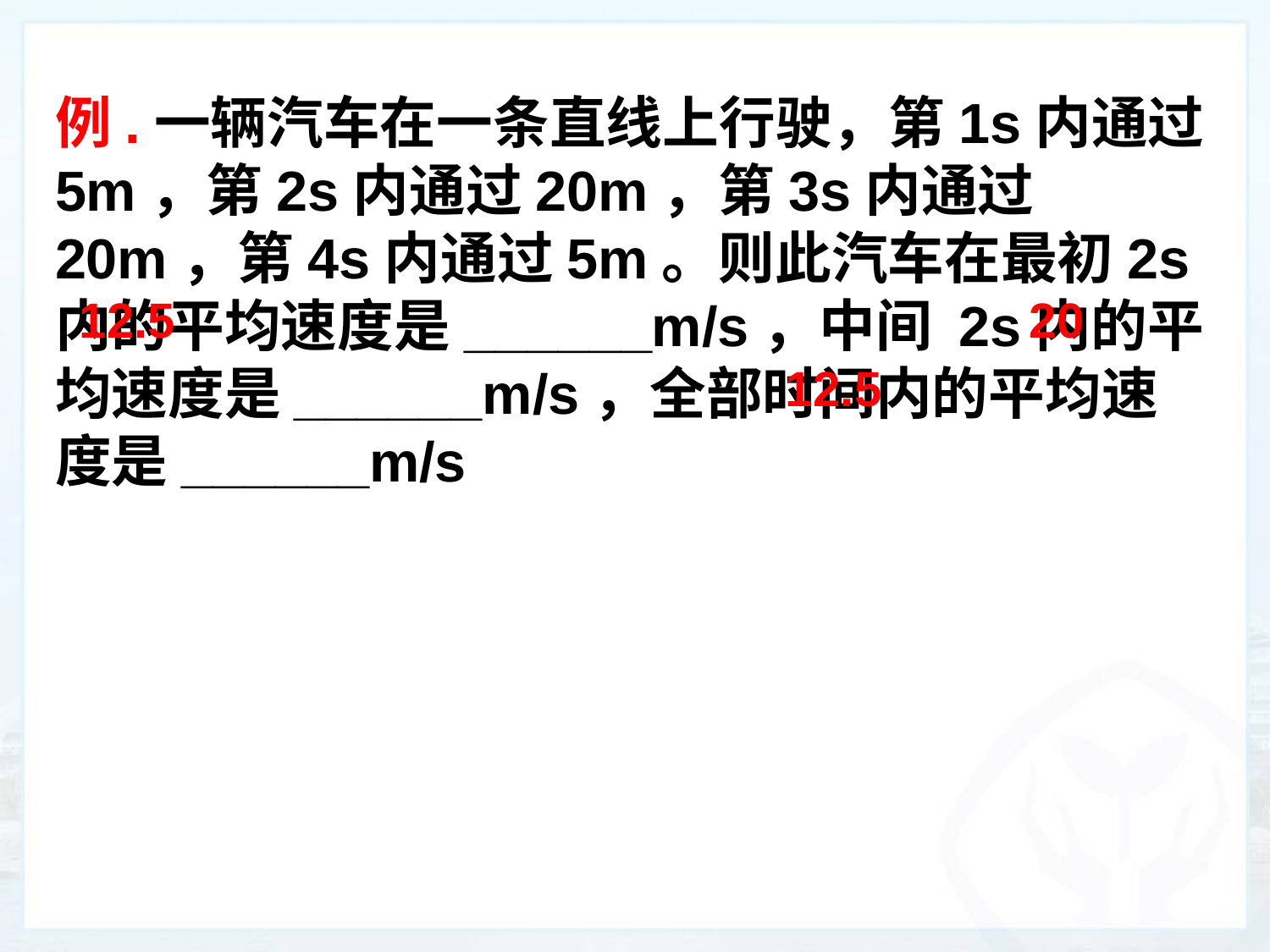

例.一辆汽车在一条直线上行驶，第1s内通过5m，第2s内通过20m，第3s内通过20m，第4s内通过5m。则此汽车在最初2s内的平均速度是______m/s，中间 2s内的平均速度是______m/s，全部时间内的平均速度是______m/s
12.5
20
12.5